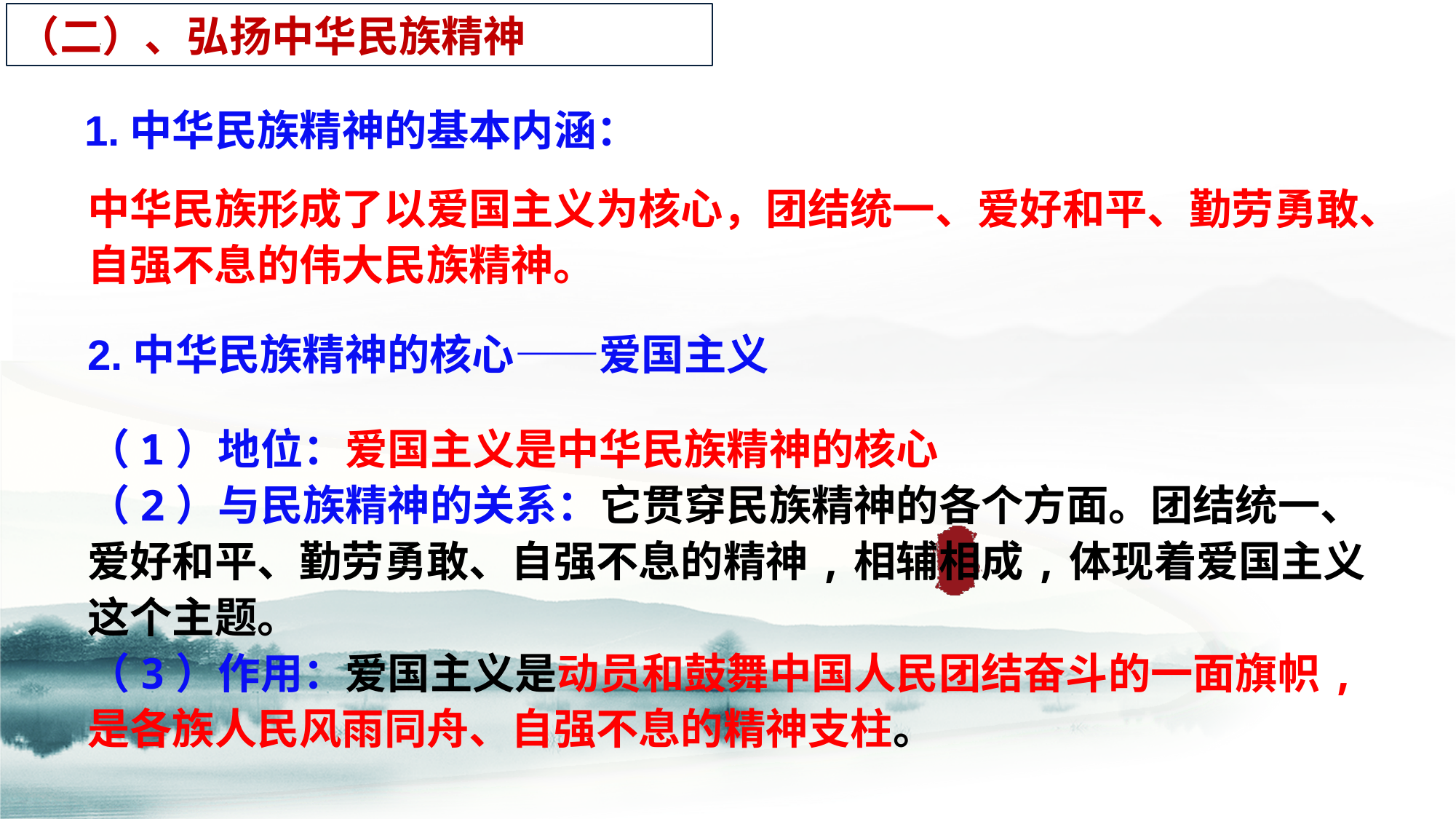

（二）、弘扬中华民族精神
1.中华民族精神的基本内涵：
中华民族形成了以爱国主义为核心，团结统一、爱好和平、勤劳勇敢、自强不息的伟大民族精神。
2.中华民族精神的核心——爱国主义
（1）地位：爱国主义是中华民族精神的核心
（2）与民族精神的关系：它贯穿民族精神的各个方面。团结统一、爱好和平、勤劳勇敢、自强不息的精神,相辅相成,体现着爱国主义这个主题。
（3）作用：爱国主义是动员和鼓舞中国人民团结奋斗的一面旗帜,是各族人民风雨同舟、自强不息的精神支柱。